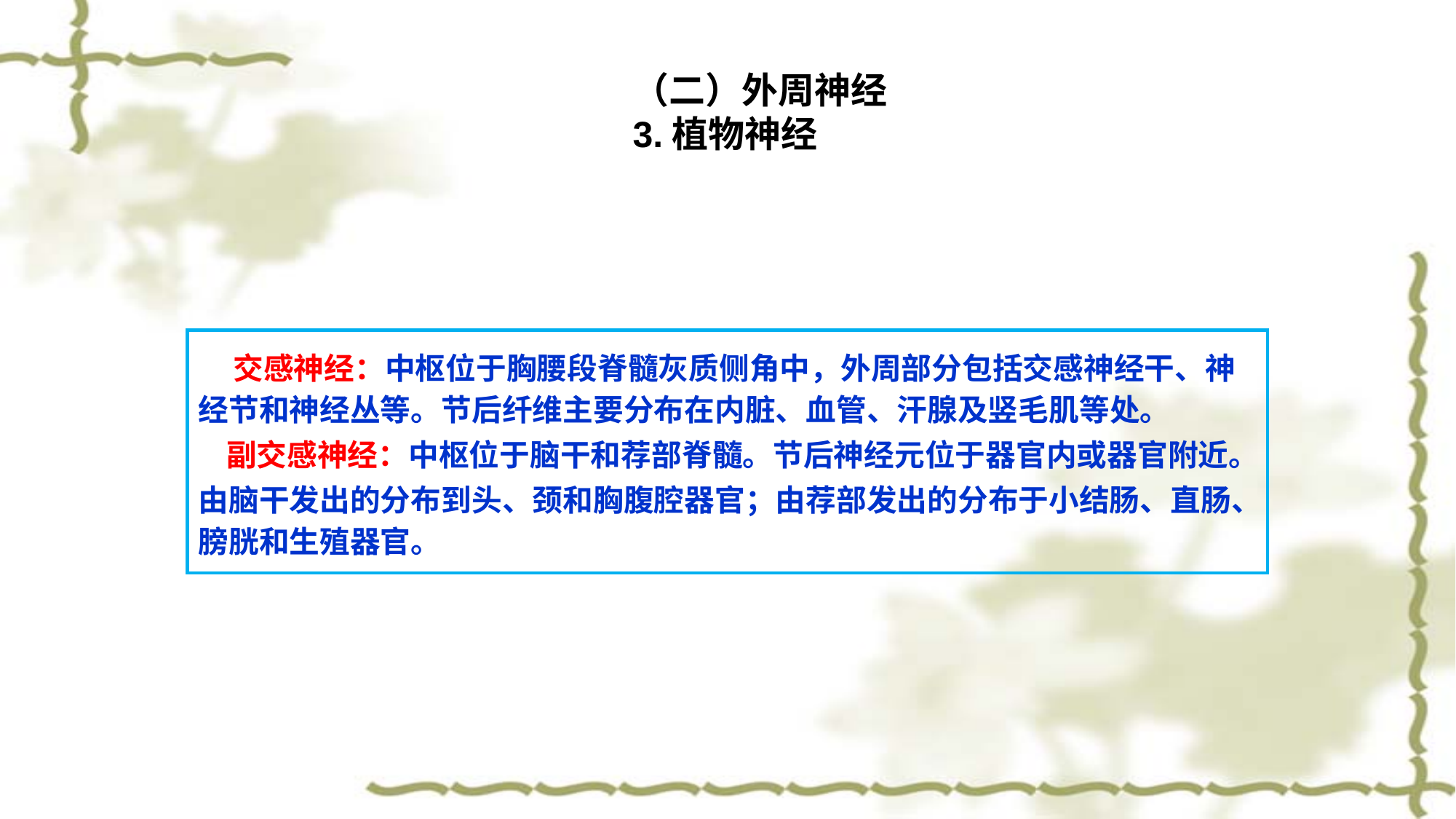

（二）外周神经
3.植物神经
    交感神经：中枢位于胸腰段脊髓灰质侧角中，外周部分包括交感神经干、神经节和神经丛等。节后纤维主要分布在内脏、血管、汗腺及竖毛肌等处。
   副交感神经：中枢位于脑干和荐部脊髓。节后神经元位于器官内或器官附近。
由脑干发出的分布到头、颈和胸腹腔器官；由荐部发出的分布于小结肠、直肠、膀胱和生殖器官。